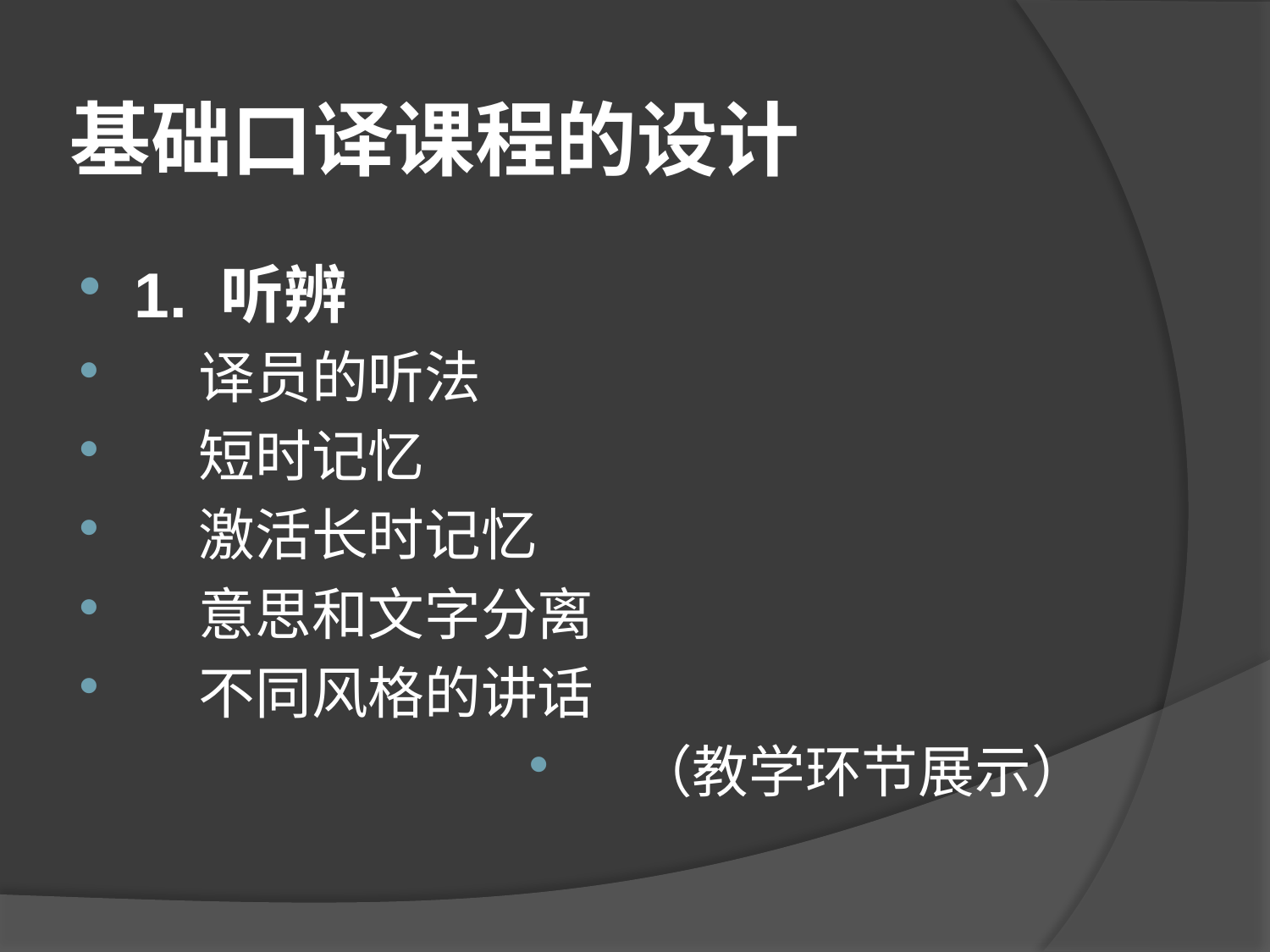

# 基础口译课程的设计
1. 听辨
    译员的听法
    短时记忆
    激活长时记忆
    意思和文字分离
    不同风格的讲话
   （教学环节展示）